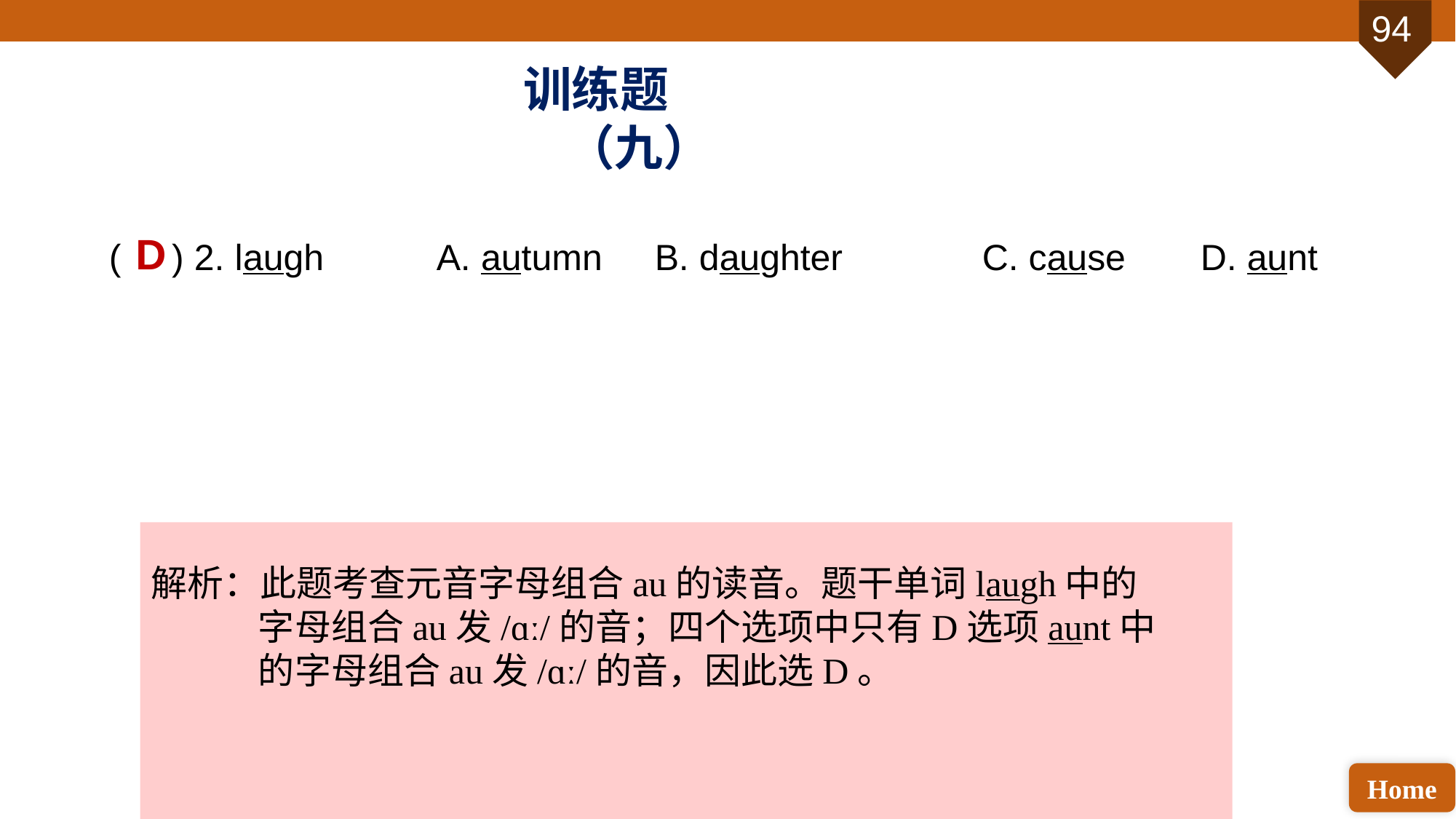

训练题（九）
(     ) 2. laugh 	A. autumn 	B. daughter 		C. cause 	D. aunt
D

解析：此题考查元音字母组合au的读音。题干单词laugh中的字母组合au发/ɑː/的音；四个选项中只有D选项aunt中的字母组合au发/ɑː/的音，因此选D。